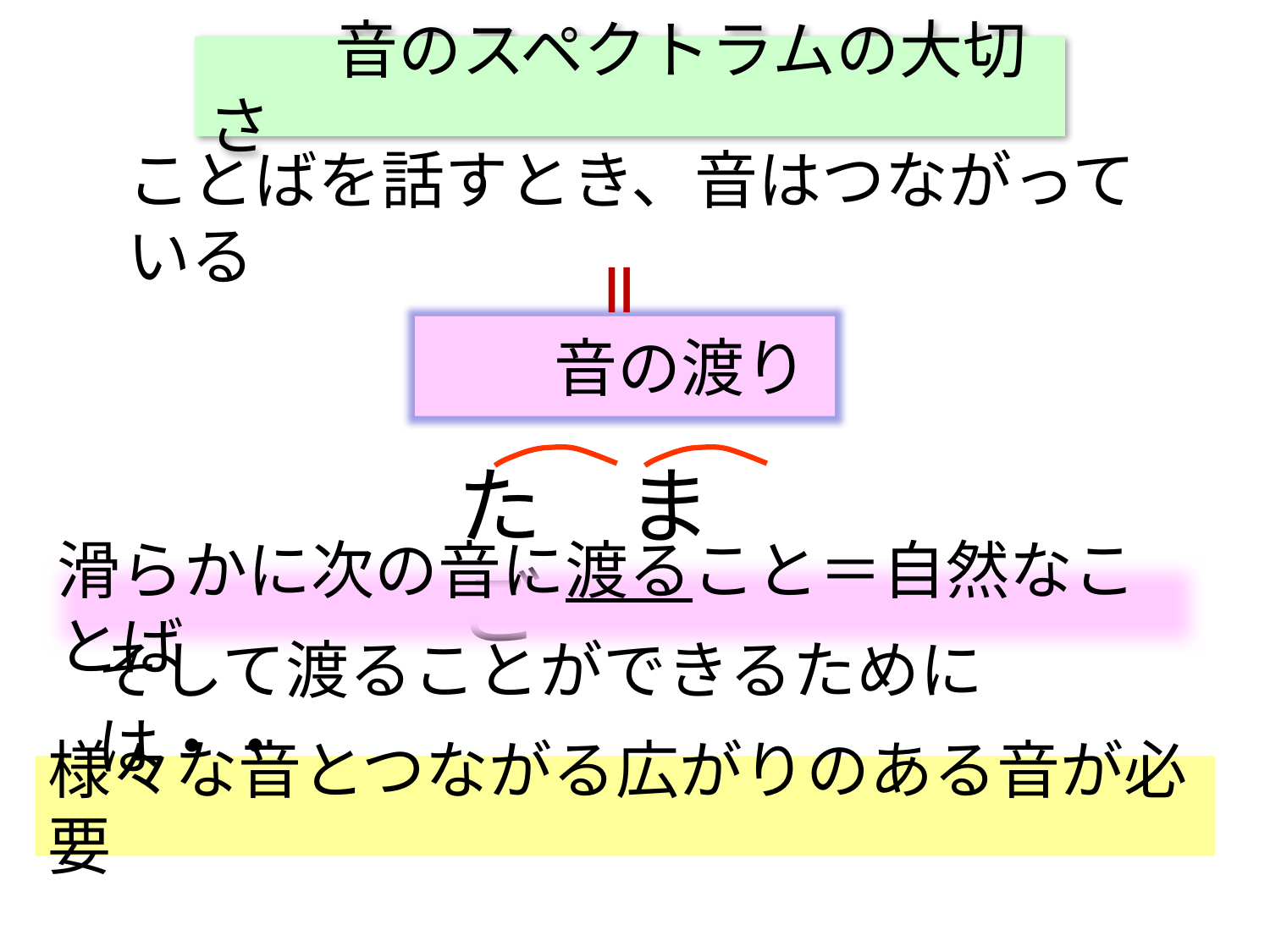

音のスペクトラムの大切さ
ことばを話すとき、音はつながっている
＝
　　音の渡り
た　ま　ご

滑らかに次の音に渡ること＝自然なことば
そして渡ることができるためには・・
様々な音とつながる広がりのある音が必要